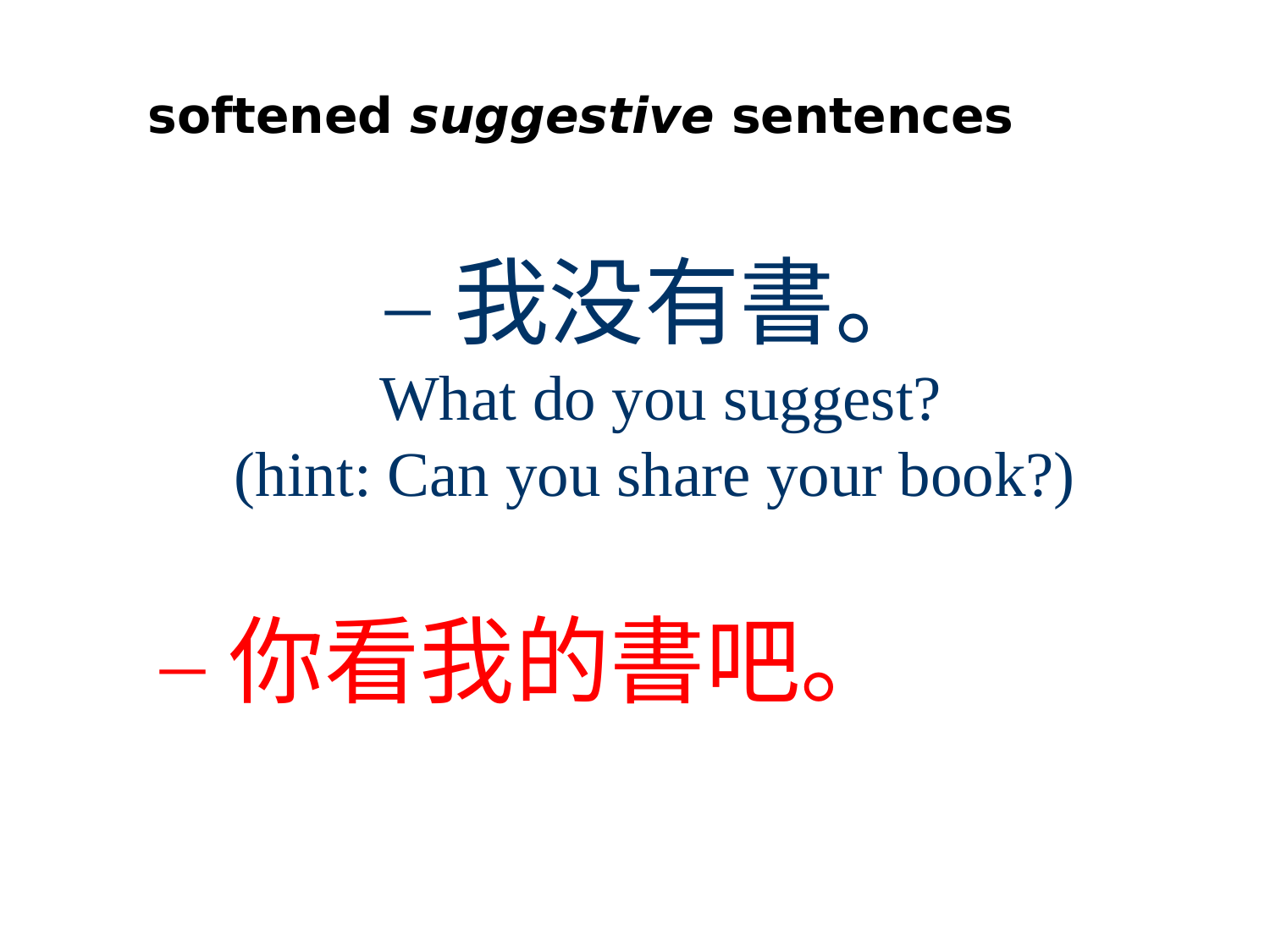

# softened suggestive sentences
－ 我没有書。
What do you suggest?
        (hint: Can you share your book?)

－ 你看我的書吧。